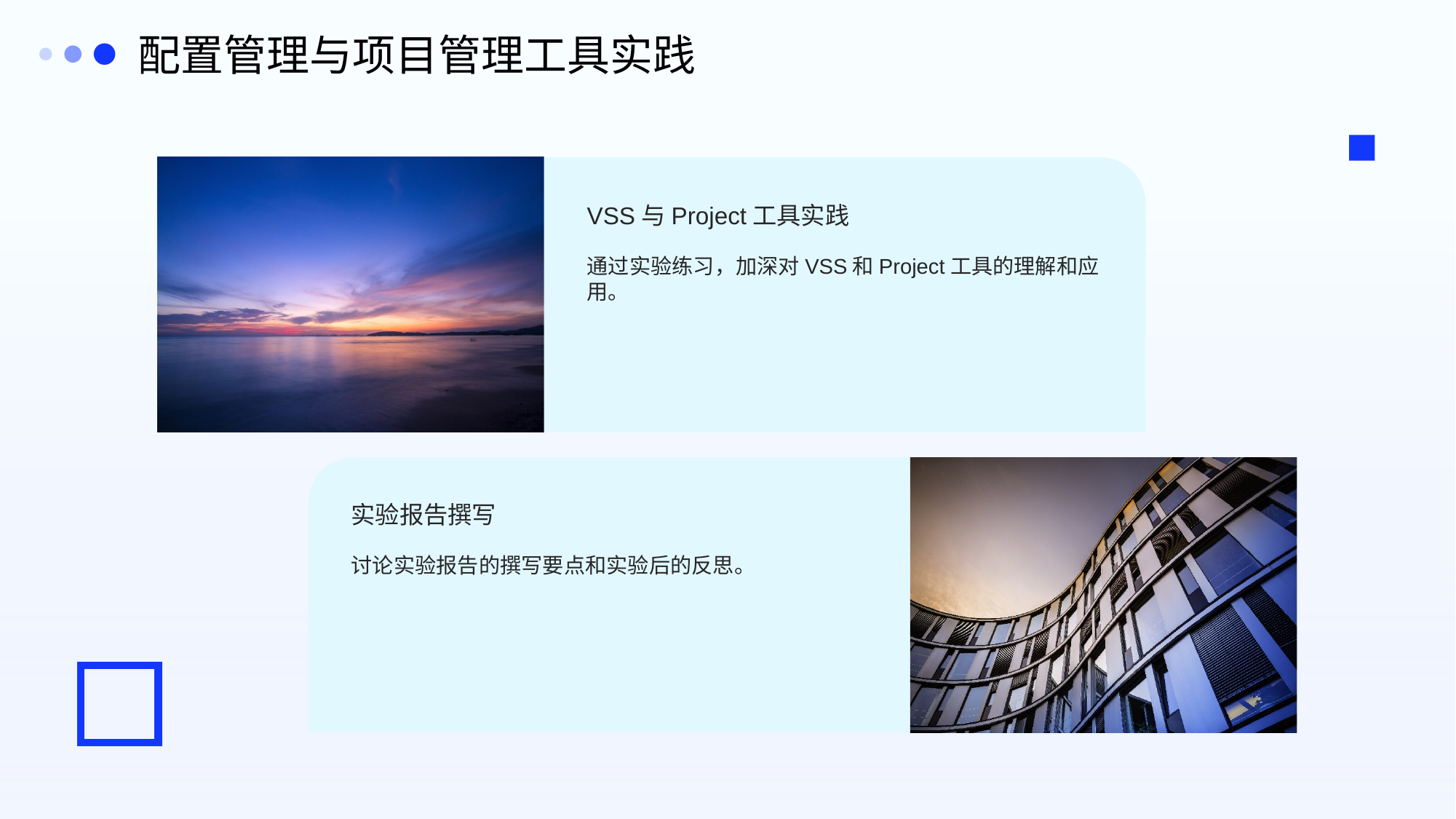

配置管理与项目管理工具实践

VSS与Project工具实践
通过实验练习，加深对VSS和Project工具的理解和应用。

实验报告撰写
讨论实验报告的撰写要点和实验后的反思。